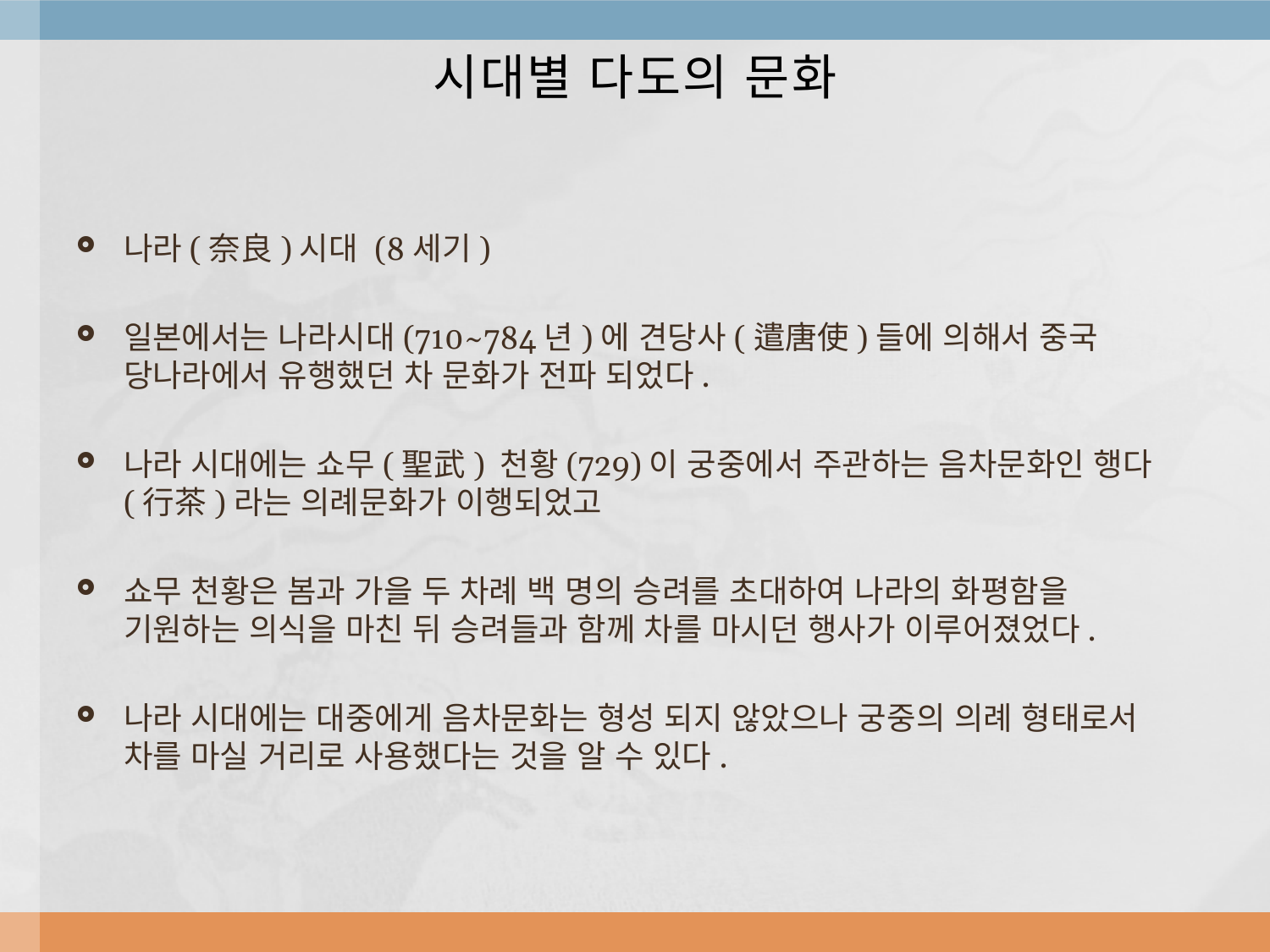

# 시대별 다도의 문화
나라(奈良)시대 (8세기)

일본에서는 나라시대(710~784년)에 견당사(遣唐使)들에 의해서 중국 당나라에서 유행했던 차 문화가 전파 되었다.

나라 시대에는 쇼무(聖武) 천황(729)이 궁중에서 주관하는 음차문화인 행다 (行茶)라는 의례문화가 이행되었고

쇼무 천황은 봄과 가을 두 차례 백 명의 승려를 초대하여 나라의 화평함을 기원하는 의식을 마친 뒤 승려들과 함께 차를 마시던 행사가 이루어졌었다.

나라 시대에는 대중에게 음차문화는 형성 되지 않았으나 궁중의 의례 형태로서 차를 마실 거리로 사용했다는 것을 알 수 있다.